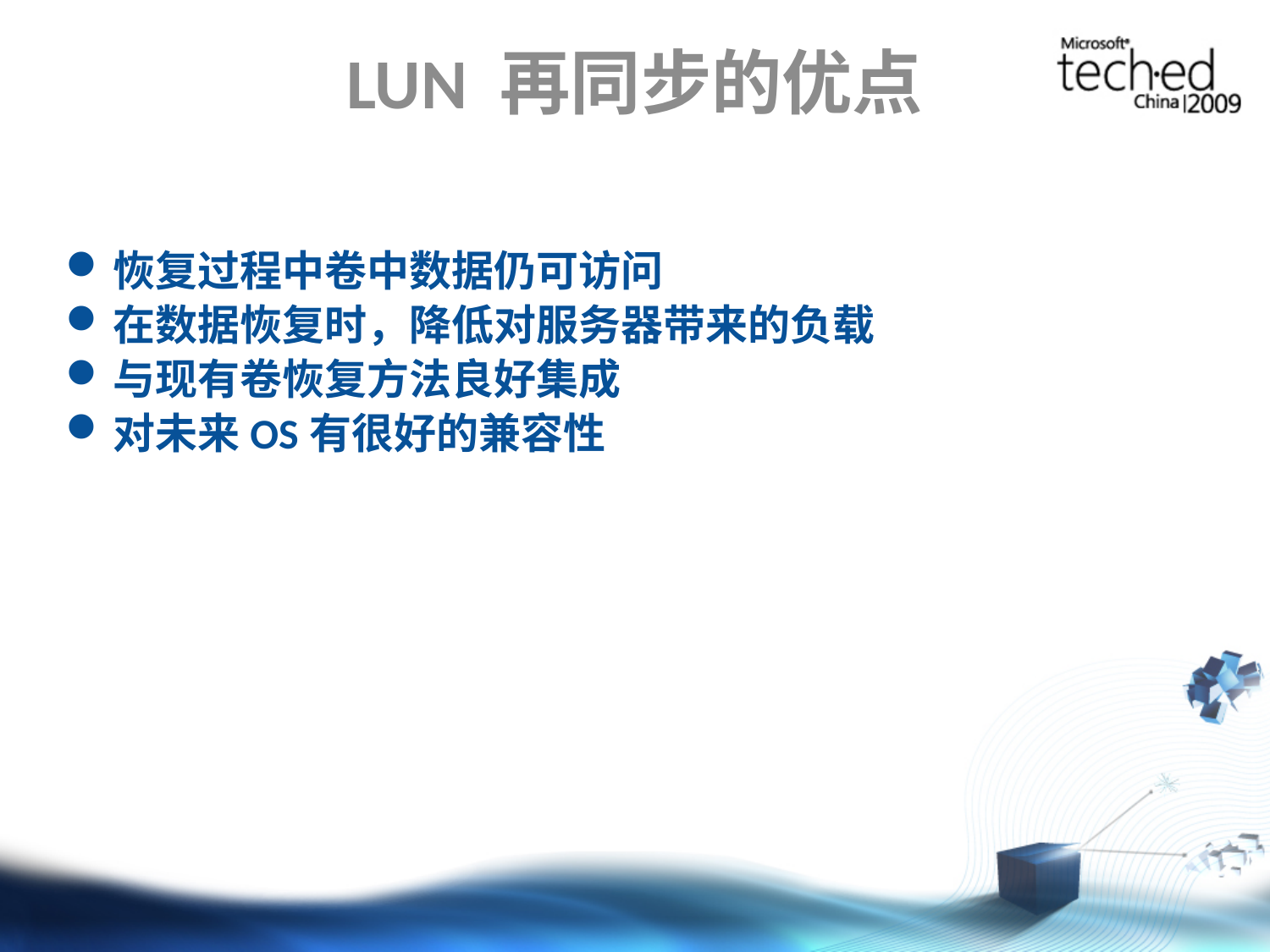

# LUN 再同步的优点
恢复过程中卷中数据仍可访问
在数据恢复时，降低对服务器带来的负载
与现有卷恢复方法良好集成
对未来OS有很好的兼容性